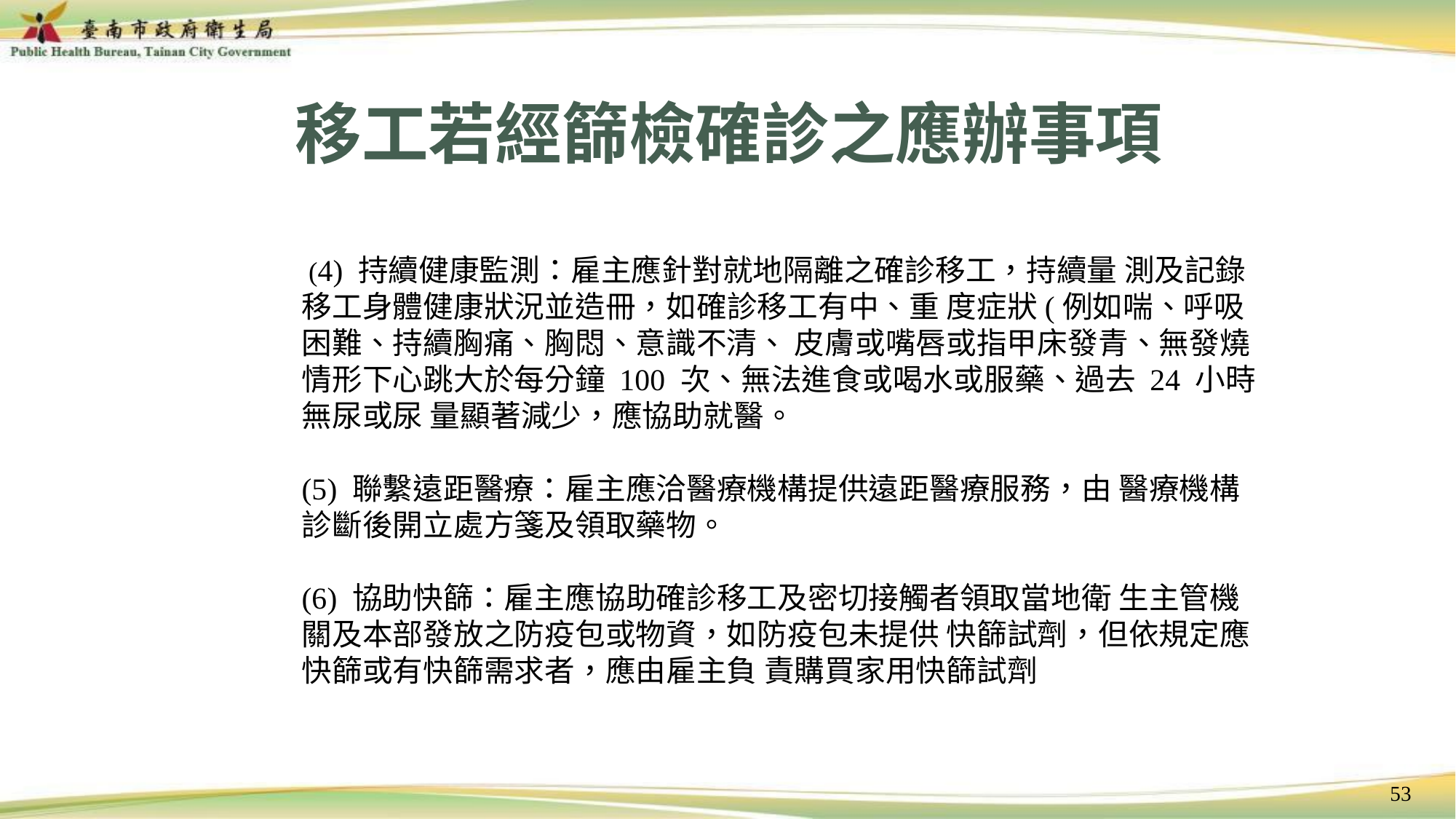

# 移工若經篩檢確診之應辦事項
 (4) 持續健康監測：雇主應針對就地隔離之確診移工，持續量 測及記錄移工身體健康狀況並造冊，如確診移工有中、重 度症狀(例如喘、呼吸困難、持續胸痛、胸悶、意識不清、 皮膚或嘴唇或指甲床發青、無發燒情形下心跳大於每分鐘 100 次、無法進食或喝水或服藥、過去 24 小時無尿或尿 量顯著減少，應協助就醫。

(5) 聯繫遠距醫療：雇主應洽醫療機構提供遠距醫療服務，由 醫療機構診斷後開立處方箋及領取藥物。

(6) 協助快篩：雇主應協助確診移工及密切接觸者領取當地衛 生主管機關及本部發放之防疫包或物資，如防疫包未提供 快篩試劑，但依規定應快篩或有快篩需求者，應由雇主負 責購買家用快篩試劑
53